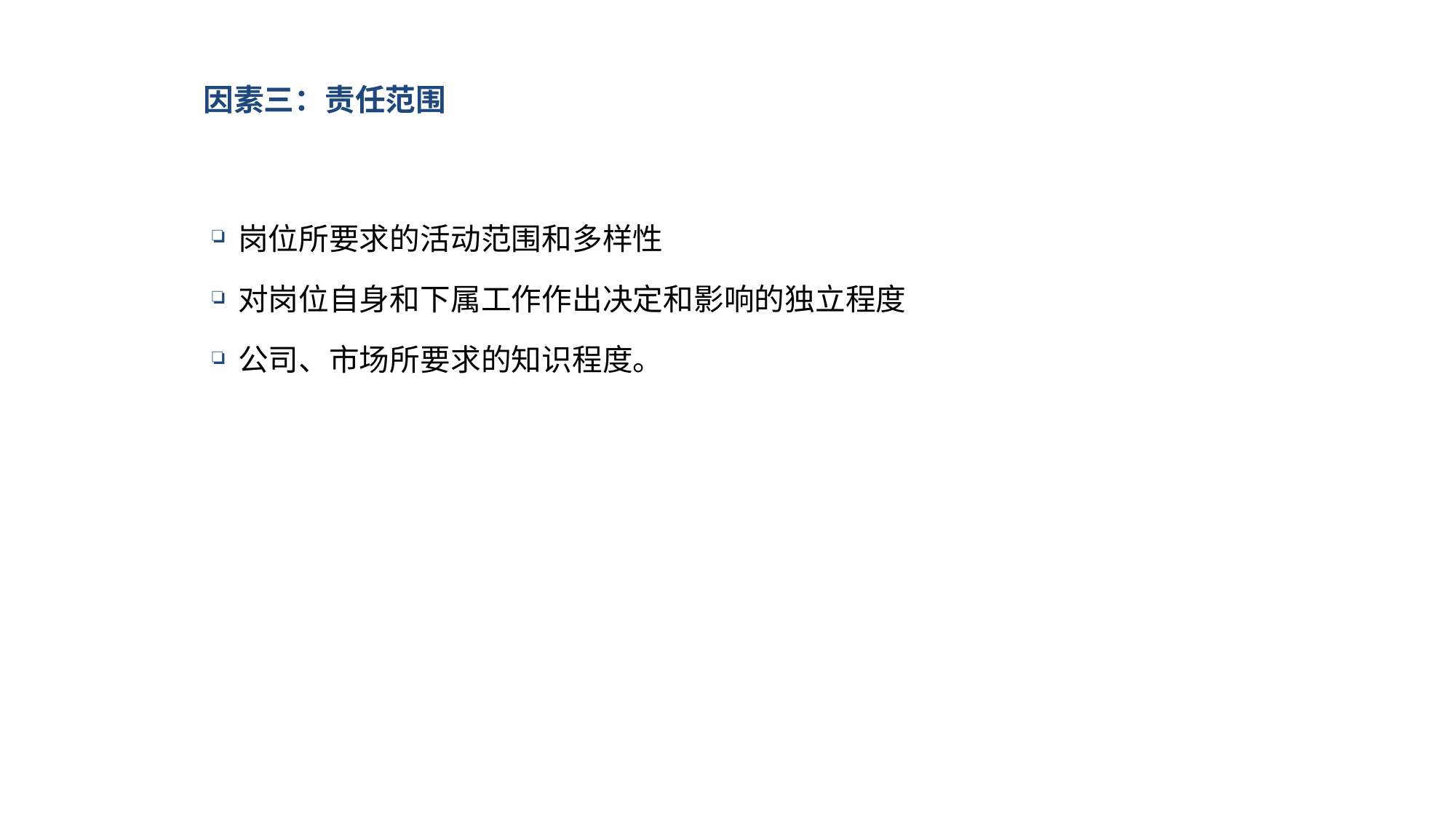

因素三：责任范围
岗位所要求的活动范围和多样性
对岗位自身和下属工作作出决定和影响的独立程度
公司、市场所要求的知识程度。